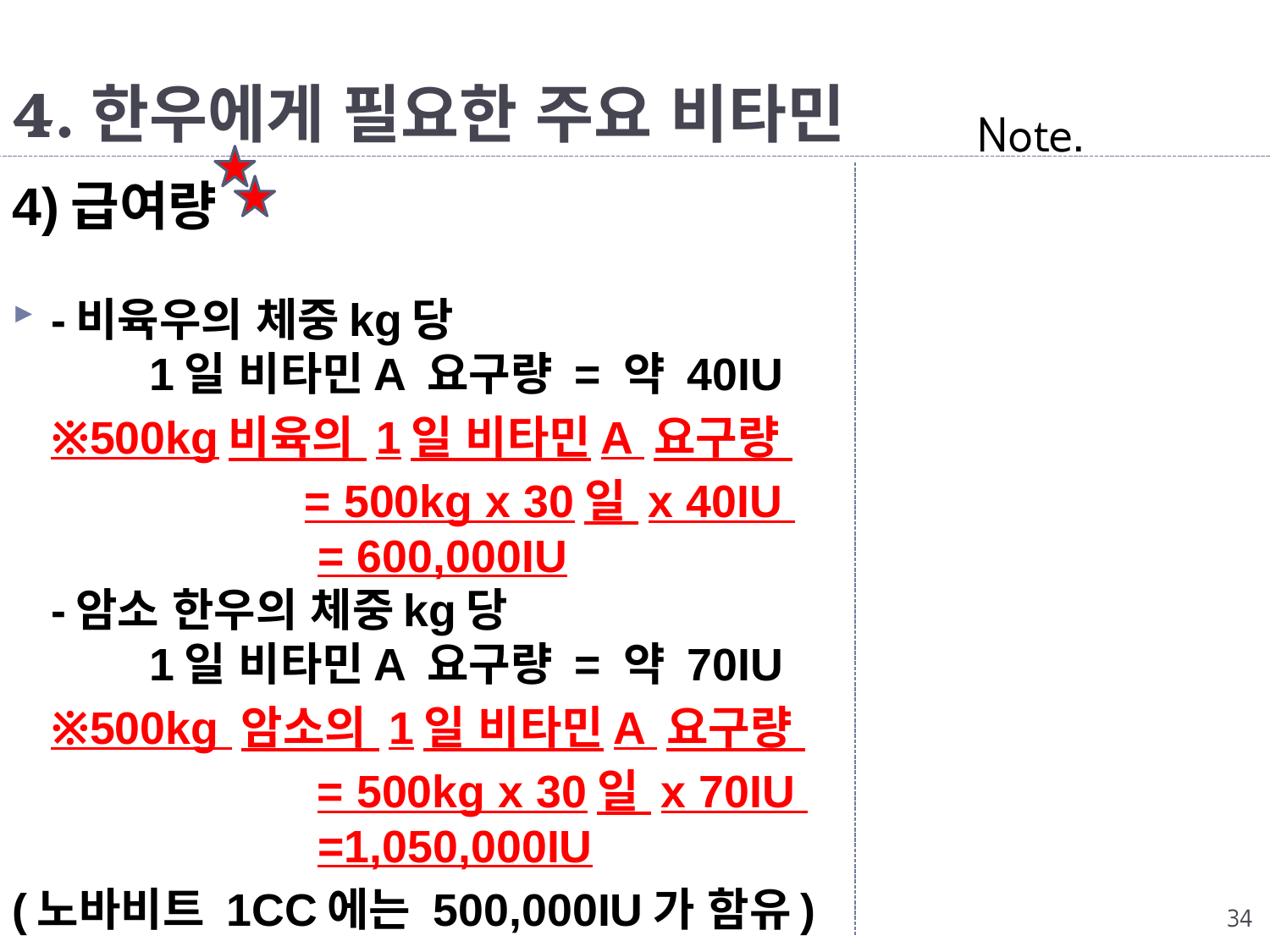

# 4.한우에게 필요한 주요 비타민
Note.

4)급여량

-비육우의 체중kg당
       1일 비타민A 요구량 = 약 40IU
	※500kg비육의 1일 비타민A 요구량
                       = 500kg x 30일 x 40IU
                     = 600,000IU
-암소 한우의 체중kg당
       1일 비타민A 요구량 = 약 70IU
	※500kg 암소의 1일 비타민A 요구량
                        = 500kg x 30일 x 70IU
                     =1,050,000IU
(노바비트 1CC에는 500,000IU가 함유)

34